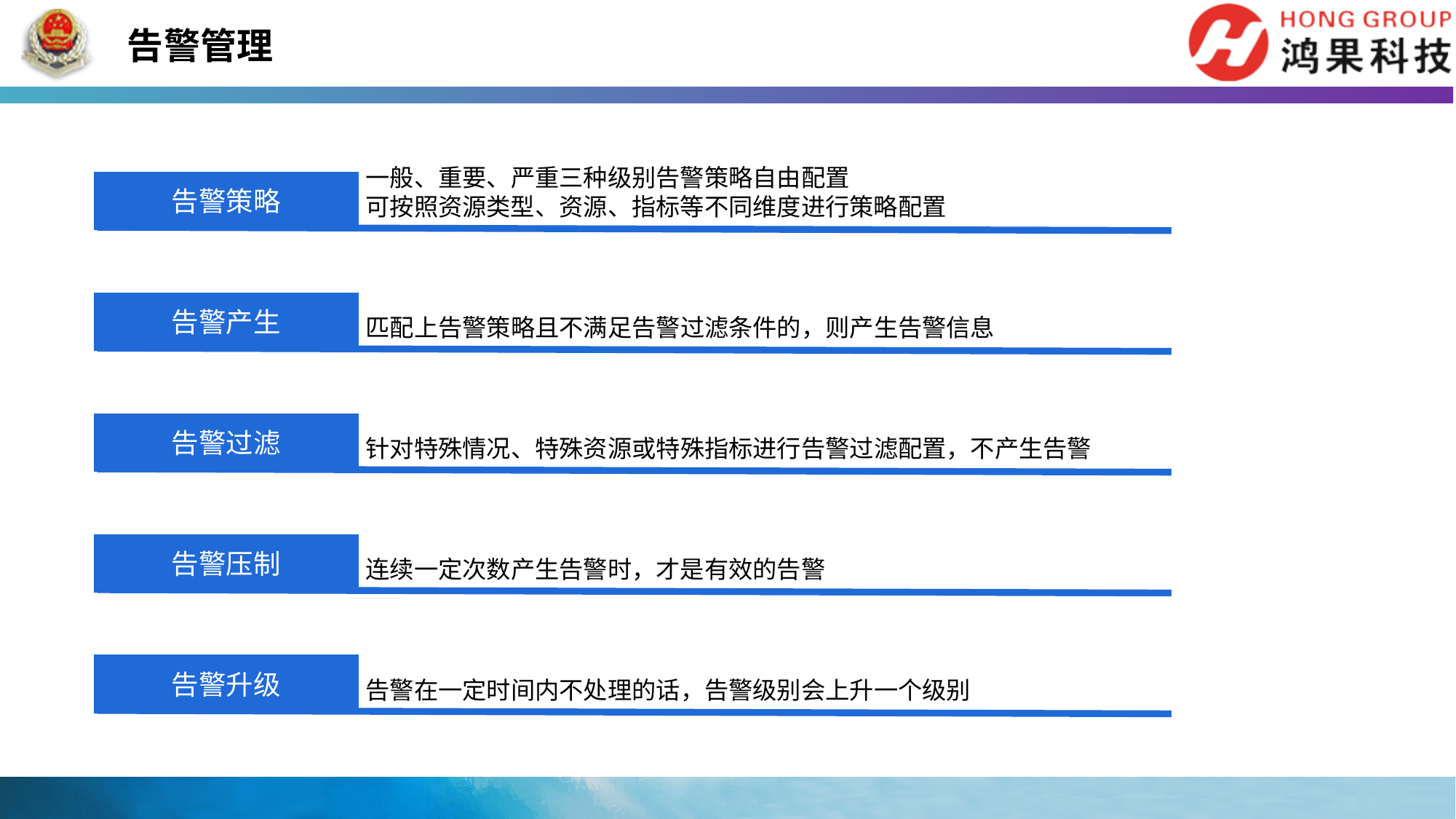

告警管理
一般、重要、严重三种级别告警策略自由配置
可按照资源类型、资源、指标等不同维度进行策略配置
告警策略
告警产生
匹配上告警策略且不满足告警过滤条件的，则产生告警信息
告警过滤
针对特殊情况、特殊资源或特殊指标进行告警过滤配置，不产生告警
告警压制
连续一定次数产生告警时，才是有效的告警
告警升级
告警在一定时间内不处理的话，告警级别会上升一个级别